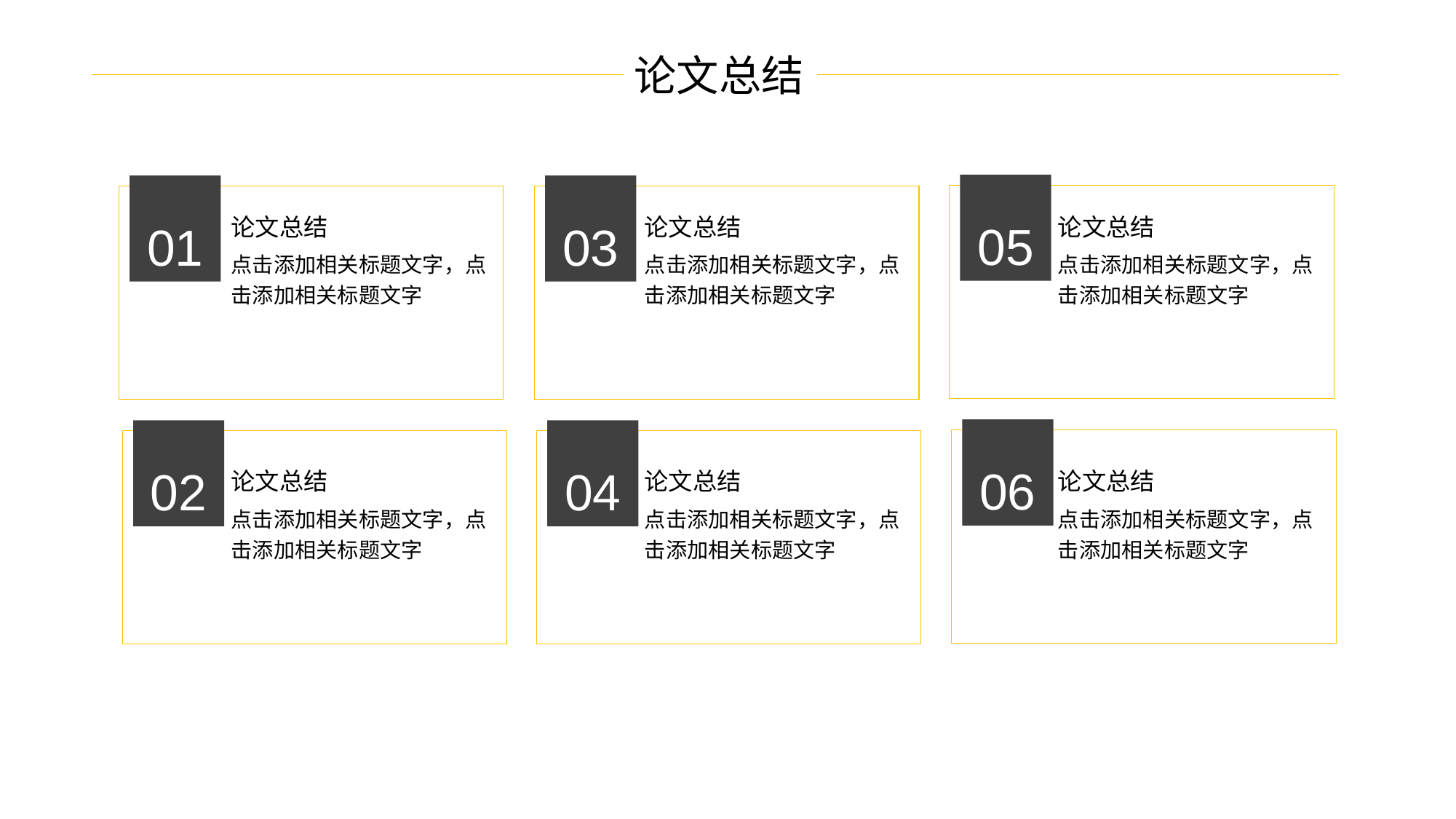

论文总结
05

论文总结
点击添加相关标题文字，点
击添加相关标题文字
01

论文总结
点击添加相关标题文字，点
击添加相关标题文字
03

论文总结
点击添加相关标题文字，点
击添加相关标题文字
06

论文总结
点击添加相关标题文字，点
击添加相关标题文字
02

论文总结
点击添加相关标题文字，点
击添加相关标题文字
04

论文总结
点击添加相关标题文字，点
击添加相关标题文字